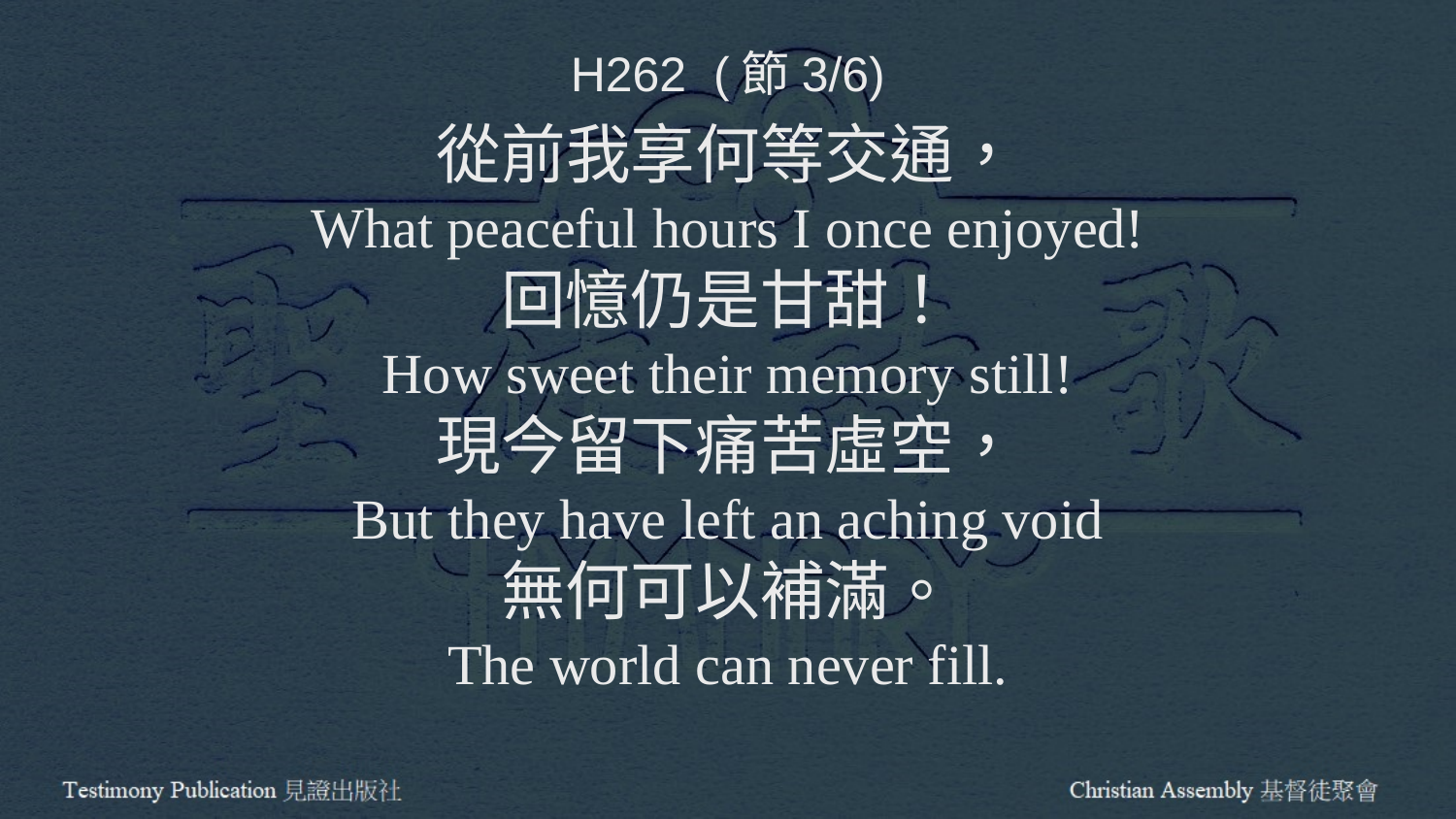

H262  (節3/6)
從前我享何等交通，
What peaceful hours I once enjoyed!
回憶仍是甘甜！
How sweet their memory still!
現今留下痛苦虛空，
But they have left an aching void
無何可以補滿。
The world can never fill.